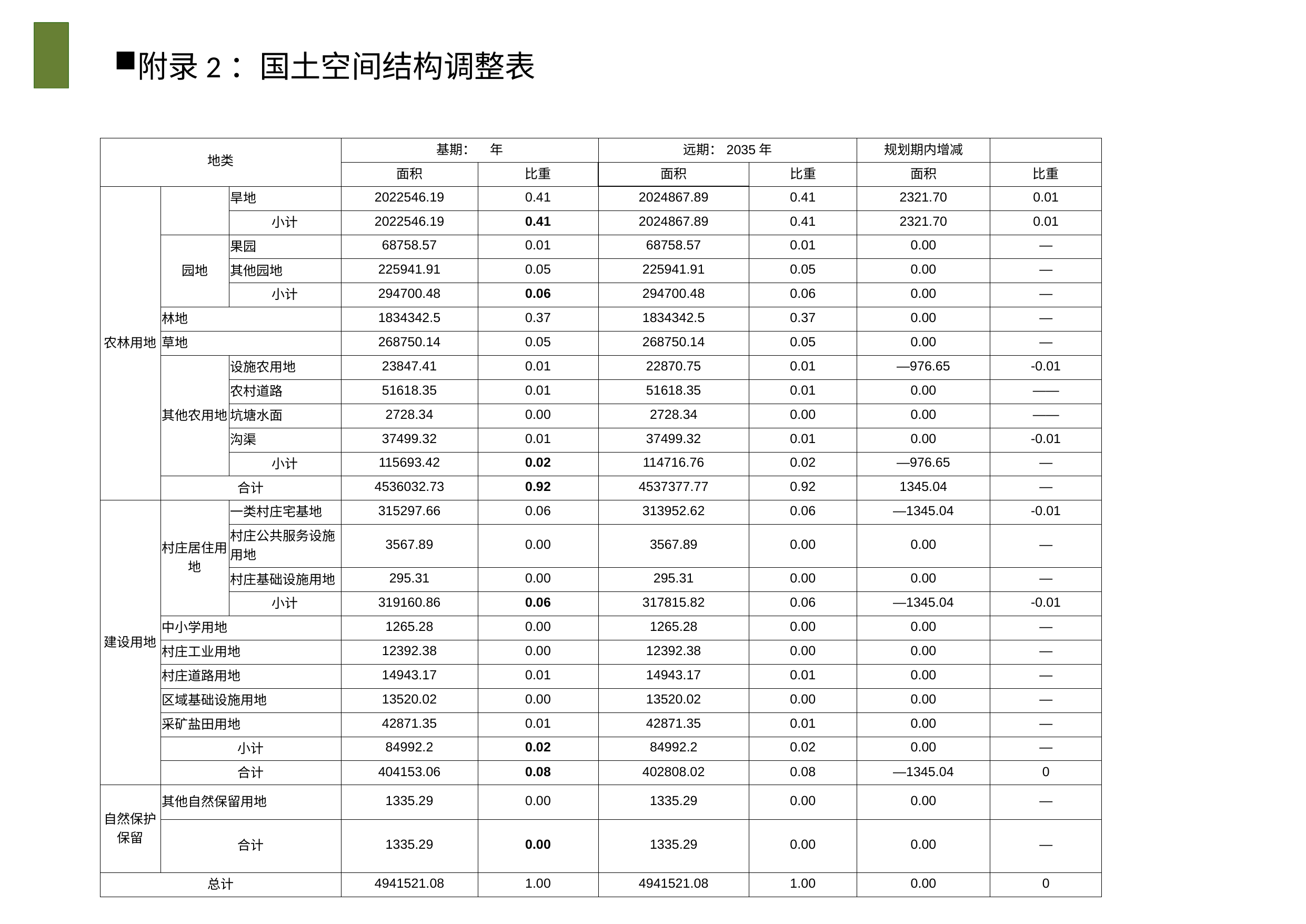

附录2：国土空间结构调整表
| 地类 |  |  | 基期： 年 |  | 远期：2035年 |  | 规划期内增减 |  |
| --- | --- | --- | --- | --- | --- | --- | --- | --- |
|  |  |  | 面积 | 比重 | 面积 | 比重 | 面积 | 比重 |
| 农林用地 |  | 旱地 | 2022546.19 | 0.41 | 2024867.89 | 0.41 | 2321.70 | 0.01 |
|  |  | 小计 | 2022546.19 | 0.41 | 2024867.89 | 0.41 | 2321.70 | 0.01 |
|  | 园地 | 果园 | 68758.57 | 0.01 | 68758.57 | 0.01 | 0.00 | — |
|  |  | 其他园地 | 225941.91 | 0.05 | 225941.91 | 0.05 | 0.00 | — |
|  |  | 小计 | 294700.48 | 0.06 | 294700.48 | 0.06 | 0.00 | — |
|  | 林地 |  | 1834342.5 | 0.37 | 1834342.5 | 0.37 | 0.00 | — |
|  | 草地 |  | 268750.14 | 0.05 | 268750.14 | 0.05 | 0.00 | — |
|  | 其他农用地 | 设施农用地 | 23847.41 | 0.01 | 22870.75 | 0.01 | —976.65 | -0.01 |
|  |  | 农村道路 | 51618.35 | 0.01 | 51618.35 | 0.01 | 0.00 | —— |
|  |  | 坑塘水面 | 2728.34 | 0.00 | 2728.34 | 0.00 | 0.00 | —— |
|  |  | 沟渠 | 37499.32 | 0.01 | 37499.32 | 0.01 | 0.00 | -0.01 |
|  |  | 小计 | 115693.42 | 0.02 | 114716.76 | 0.02 | —976.65 | — |
|  | 合计 |  | 4536032.73 | 0.92 | 4537377.77 | 0.92 | 1345.04 | — |
| 建设用地 | 村庄居住用地 | 一类村庄宅基地 | 315297.66 | 0.06 | 313952.62 | 0.06 | —1345.04 | -0.01 |
|  |  | 村庄公共服务设施用地 | 3567.89 | 0.00 | 3567.89 | 0.00 | 0.00 | — |
|  |  | 村庄基础设施用地 | 295.31 | 0.00 | 295.31 | 0.00 | 0.00 | — |
|  |  | 小计 | 319160.86 | 0.06 | 317815.82 | 0.06 | —1345.04 | -0.01 |
|  | 中小学用地 |  | 1265.28 | 0.00 | 1265.28 | 0.00 | 0.00 | — |
|  | 村庄工业用地 |  | 12392.38 | 0.00 | 12392.38 | 0.00 | 0.00 | — |
|  | 村庄道路用地 |  | 14943.17 | 0.01 | 14943.17 | 0.01 | 0.00 | — |
|  | 区域基础设施用地 |  | 13520.02 | 0.00 | 13520.02 | 0.00 | 0.00 | — |
|  | 采矿盐田用地 |  | 42871.35 | 0.01 | 42871.35 | 0.01 | 0.00 | — |
|  | 小计 |  | 84992.2 | 0.02 | 84992.2 | 0.02 | 0.00 | — |
|  | 合计 |  | 404153.06 | 0.08 | 402808.02 | 0.08 | —1345.04 | 0 |
| 自然保护保留 | 其他自然保留用地 |  | 1335.29 | 0.00 | 1335.29 | 0.00 | 0.00 | — |
|  | 合计 |  | 1335.29 | 0.00 | 1335.29 | 0.00 | 0.00 | — |
| 总计 |  |  | 4941521.08 | 1.00 | 4941521.08 | 1.00 | 0.00 | 0 |